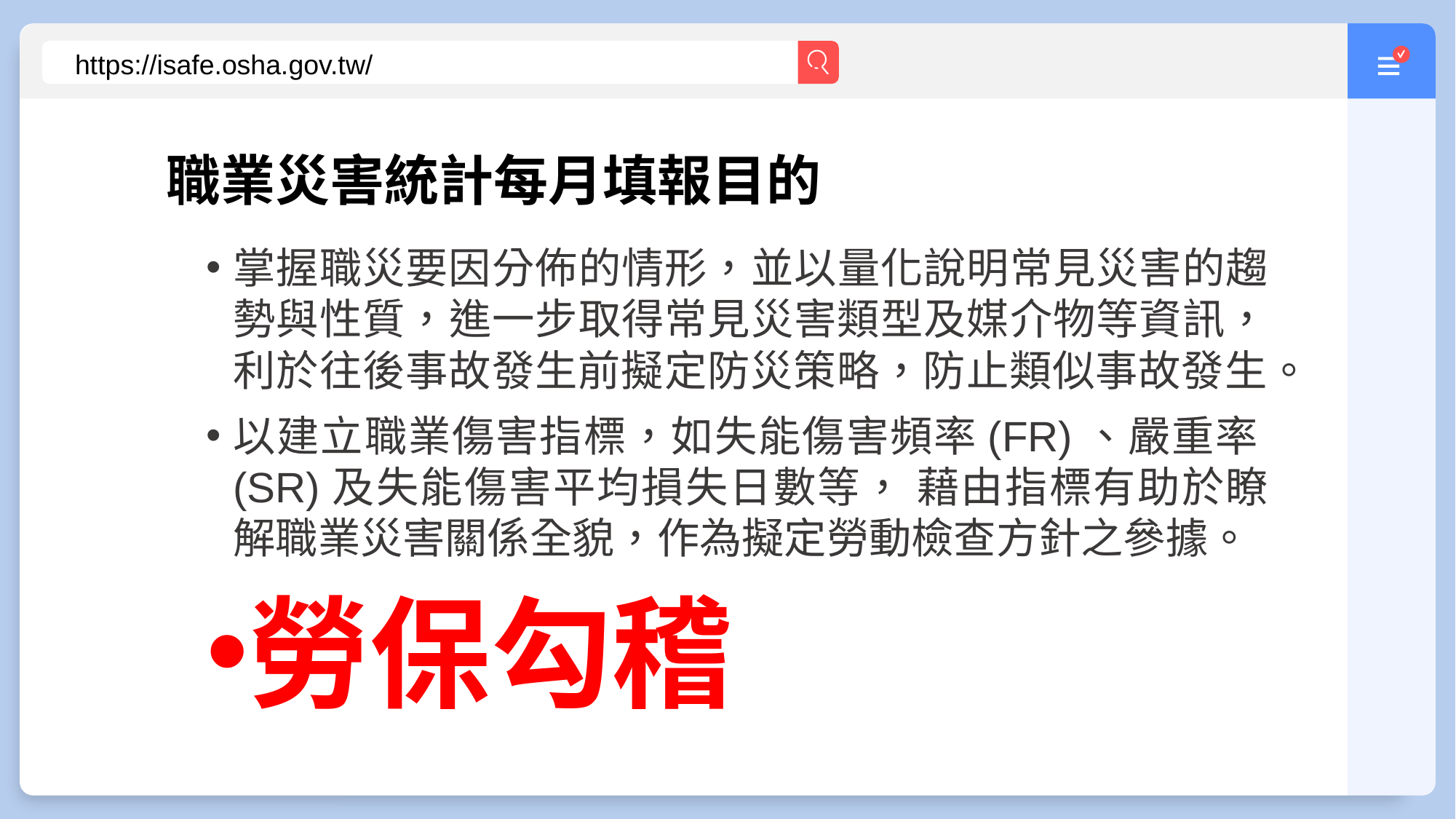

https://isafe.osha.gov.tw/
職業災害統計每月填報目的
掌握職災要因分佈的情形，並以量化說明常見災害的趨勢與性質，進一步取得常見災害類型及媒介物等資訊，利於往後事故發生前擬定防災策略，防止類似事故發生。
以建立職業傷害指標，如失能傷害頻率(FR)、嚴重率(SR)及失能傷害平均損失日數等， 藉由指標有助於瞭解職業災害關係全貌，作為擬定勞動檢查方針之參據。
勞保勾稽